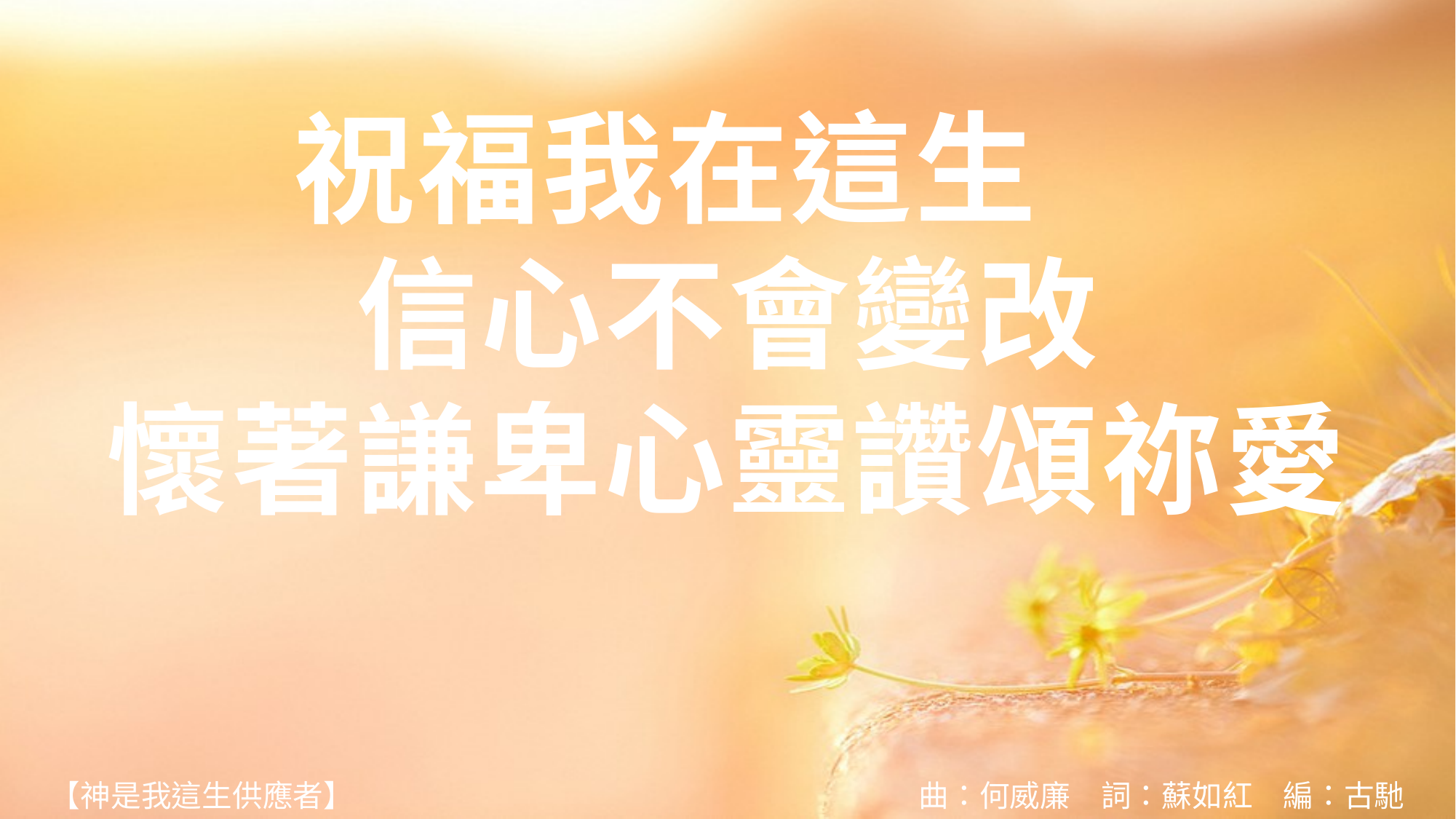

祝福我在這生
信心不會變改
懷著謙卑心靈讚頌祢愛
【神是我這生供應者】                                                                                    曲：何威廉　詞：蘇如紅　編：古馳